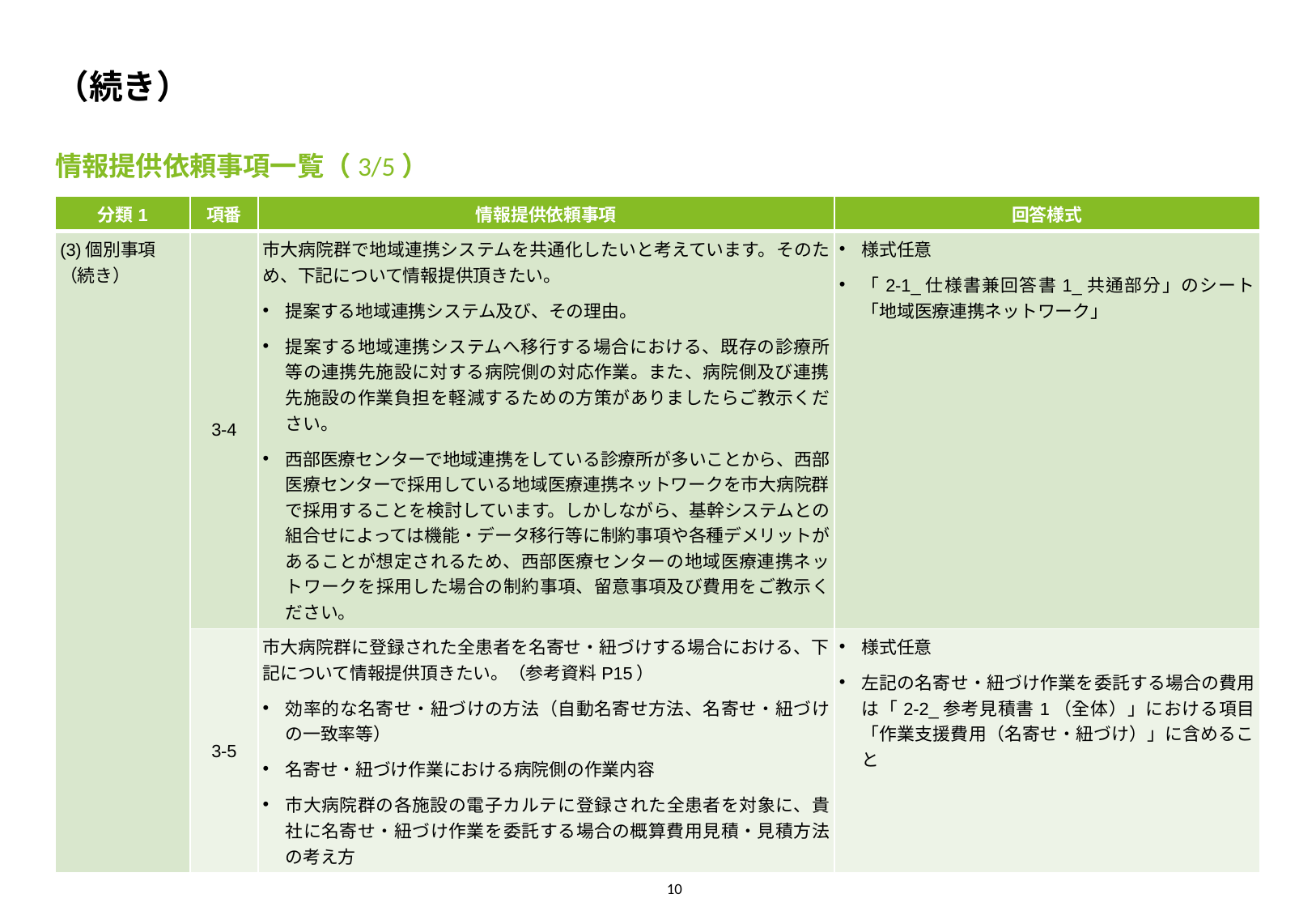

# （続き）
情報提供依頼事項一覧（3/5）
| 分類1 | 項番 | 情報提供依頼事項 | 回答様式 |
| --- | --- | --- | --- |
| (3)個別事項 （続き） | 3-4 | 市大病院群で地域連携システムを共通化したいと考えています。そのため、下記について情報提供頂きたい。 提案する地域連携システム及び、その理由。 提案する地域連携システムへ移行する場合における、既存の診療所等の連携先施設に対する病院側の対応作業。また、病院側及び連携先施設の作業負担を軽減するための方策がありましたらご教示ください。 西部医療センターで地域連携をしている診療所が多いことから、西部医療センターで採用している地域医療連携ネットワークを市大病院群で採用することを検討しています。しかしながら、基幹システムとの組合せによっては機能・データ移行等に制約事項や各種デメリットがあることが想定されるため、西部医療センターの地域医療連携ネットワークを採用した場合の制約事項、留意事項及び費用をご教示ください。 | 様式任意 「2-1\_仕様書兼回答書1\_共通部分」のシート「地域医療連携ネットワーク」 |
|  | 3-5 | 市大病院群に登録された全患者を名寄せ・紐づけする場合における、下記について情報提供頂きたい。（参考資料P15） 効率的な名寄せ・紐づけの方法（自動名寄せ方法、名寄せ・紐づけの一致率等） 名寄せ・紐づけ作業における病院側の作業内容 市大病院群の各施設の電子カルテに登録された全患者を対象に、貴社に名寄せ・紐づけ作業を委託する場合の概算費用見積・見積方法の考え方 | 様式任意 左記の名寄せ・紐づけ作業を委託する場合の費用は「2-2\_参考見積書1（全体）」における項目「作業支援費用（名寄せ・紐づけ）」に含めること |
10